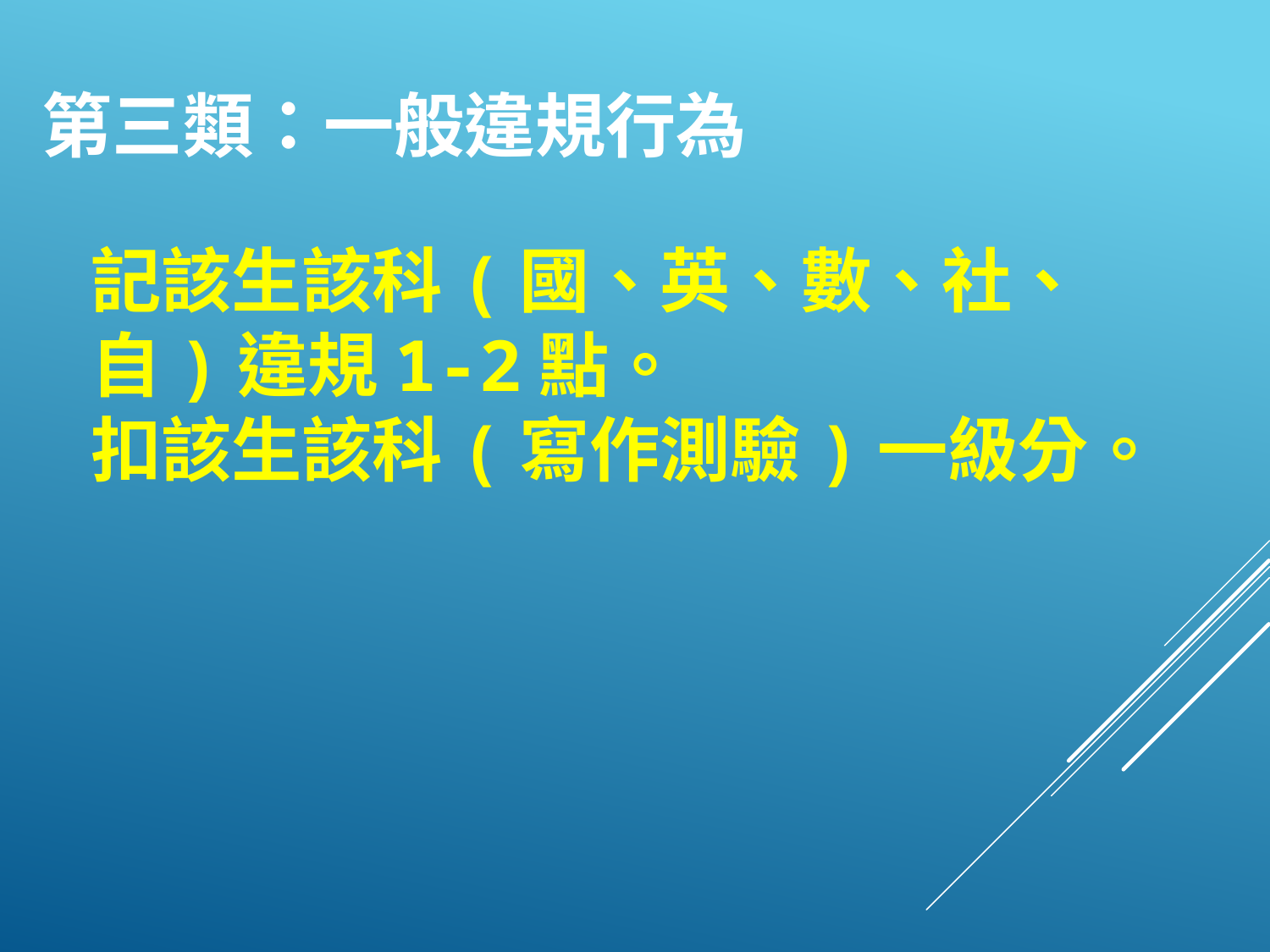

# 第三類：一般違規行為
記該生該科(國、英、數、社、自)違規1-2點。
扣該生該科(寫作測驗)一級分。